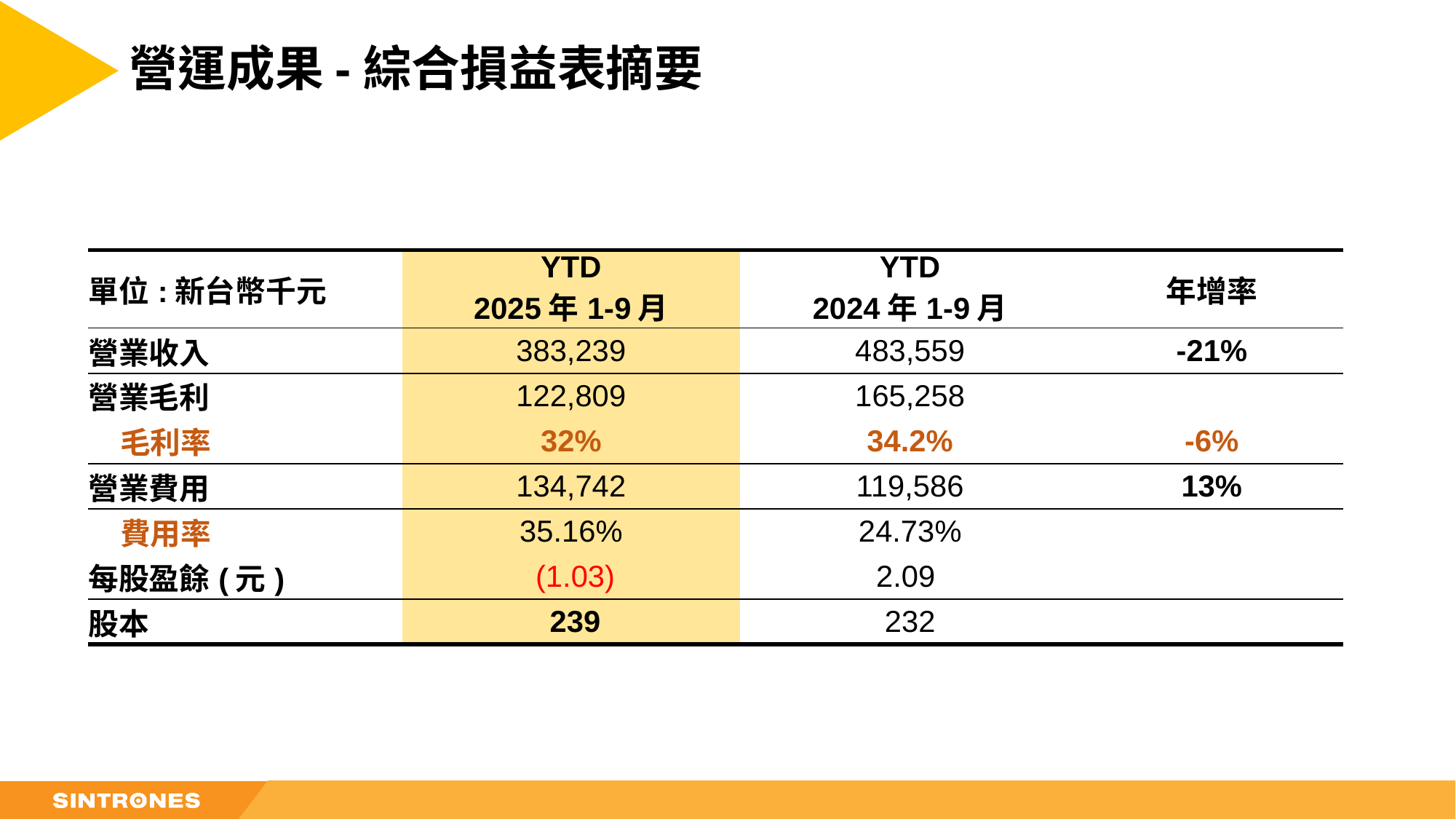

# 營運成果-綜合損益表摘要
| 單位:新台幣千元 | YTD 2025年1-9月 | YTD 2024年1-9月 | 年增率 |
| --- | --- | --- | --- |
| 營業收入 | 383,239 | 483,559 | -21% |
| 營業毛利 | 122,809 | 165,258 |  |
| 毛利率 | 32% | 34.2% | -6% |
| 營業費用 | 134,742 | 119,586 | 13% |
| 費用率 | 35.16% | 24.73% |  |
| 每股盈餘(元) | (1.03) | 2.09 |  |
| 股本 | 239 | 232 |  |